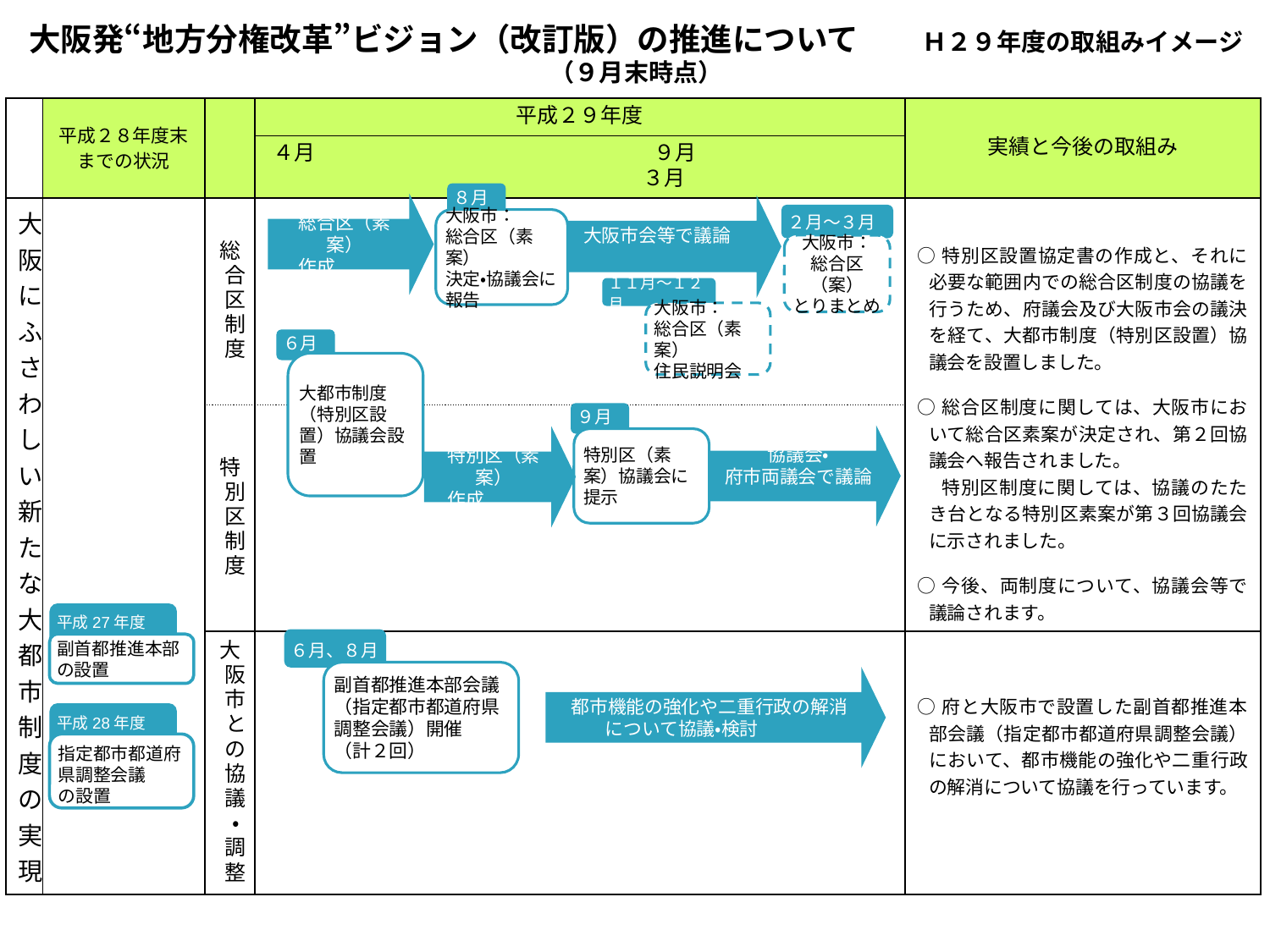

大阪発“地方分権改革”ビジョン（改訂版）の推進について　　Ｈ２９年度の取組みイメージ（９月末時点）
|  | 平成２８年度末 までの状況 |  | 平成２９年度 | 実績と今後の取組み |
| --- | --- | --- | --- | --- |
|  |  |  | ４月　　　　　　　　　　　　　　　　９月　　　　　　　　　　　　　　　　　３月 |  |
| 大阪にふさわしい新たな大都市制度の実現 |  | 総合区制度 |  | ○特別区設置協定書の作成と、それに必要な範囲内での総合区制度の協議を行うため、府議会及び大阪市会の議決を経て、大都市制度（特別区設置）協議会を設置しました。 ○総合区制度に関しては、大阪市において総合区素案が決定され、第２回協議会へ報告されました。 特別区制度に関しては、協議のたたき台となる特別区素案が第３回協議会に示されました。 ○今後、両制度について、協議会等で議論されます。 |
|  |  | 特別区制度 |  |  |
|  |  | 大阪市との協議・調整 |  | ○府と大阪市で設置した副首都推進本部会議（指定都市都道府県調整会議）において、都市機能の強化や二重行政の解消について協議を行っています。 |
８月
総合区（素案）
作成
大阪市会等で議論

２月～３月
大阪市：
総合区（素案）
決定・協議会に報告
大阪市：
総合区（案）
とりまとめ
１１月～１２月
大阪市：
総合区（素案）
住民説明会
６月
大都市制度
（特別区設置）協議会設置
９月
協議会・
府市両議会で議論
特別区（素案）
作成
特別区（素案）協議会に提示
平成27年度
副首都推進本部の設置
６月、８月
副首都推進本部会議（指定都市都道府県調整会議）開催
（計２回）
都市機能の強化や二重行政の解消
について協議・検討
平成28年度
指定都市都道府県調整会議
の設置